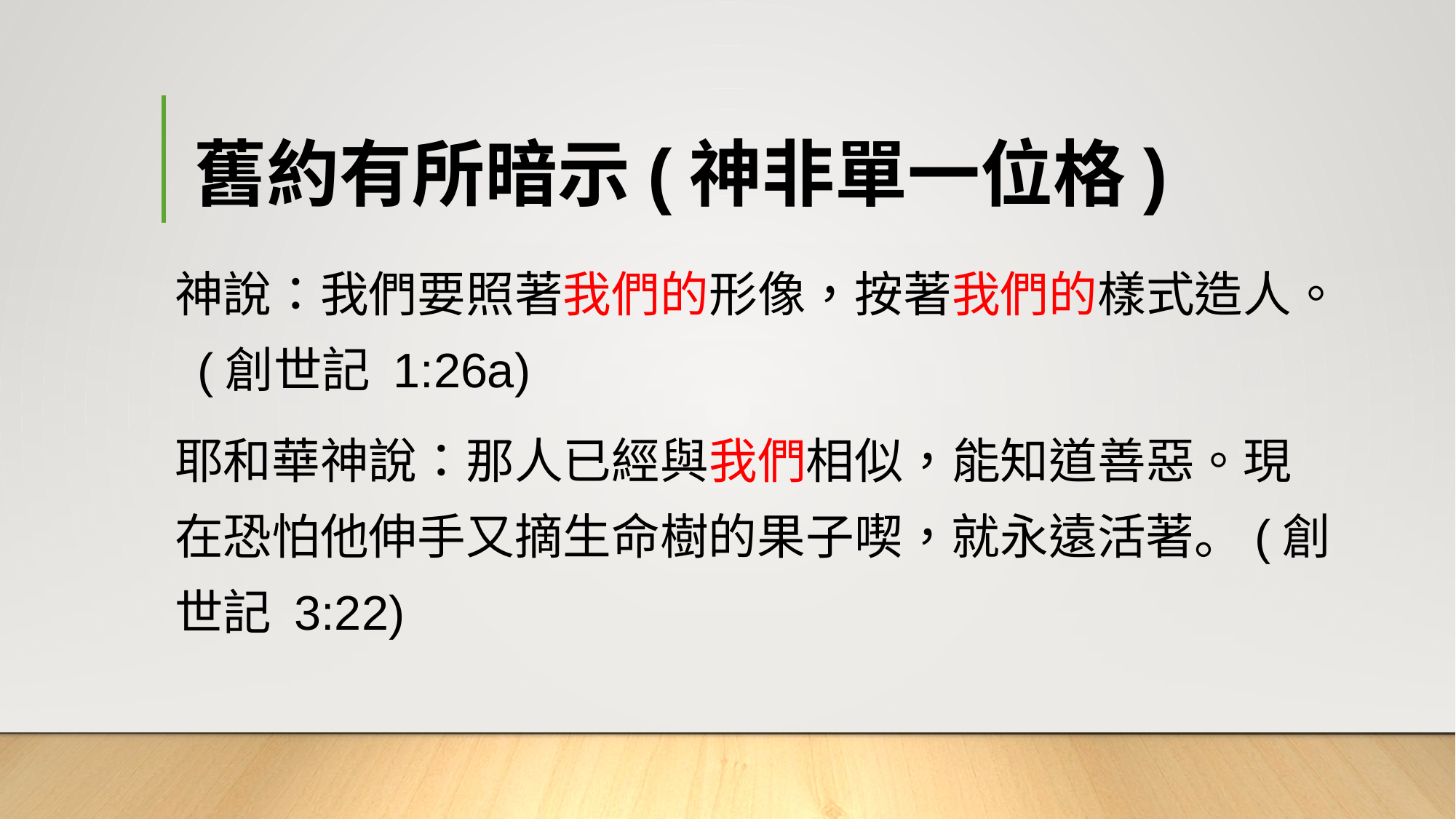

# 舊約有所暗示(神非單一位格)
神說：我們要照著我們的形像，按著我們的樣式造人。 (創世記 1:26a)
耶和華神說：那人已經與我們相似，能知道善惡。現在恐怕他伸手又摘生命樹的果子喫，就永遠活著。(創世記 3:22)